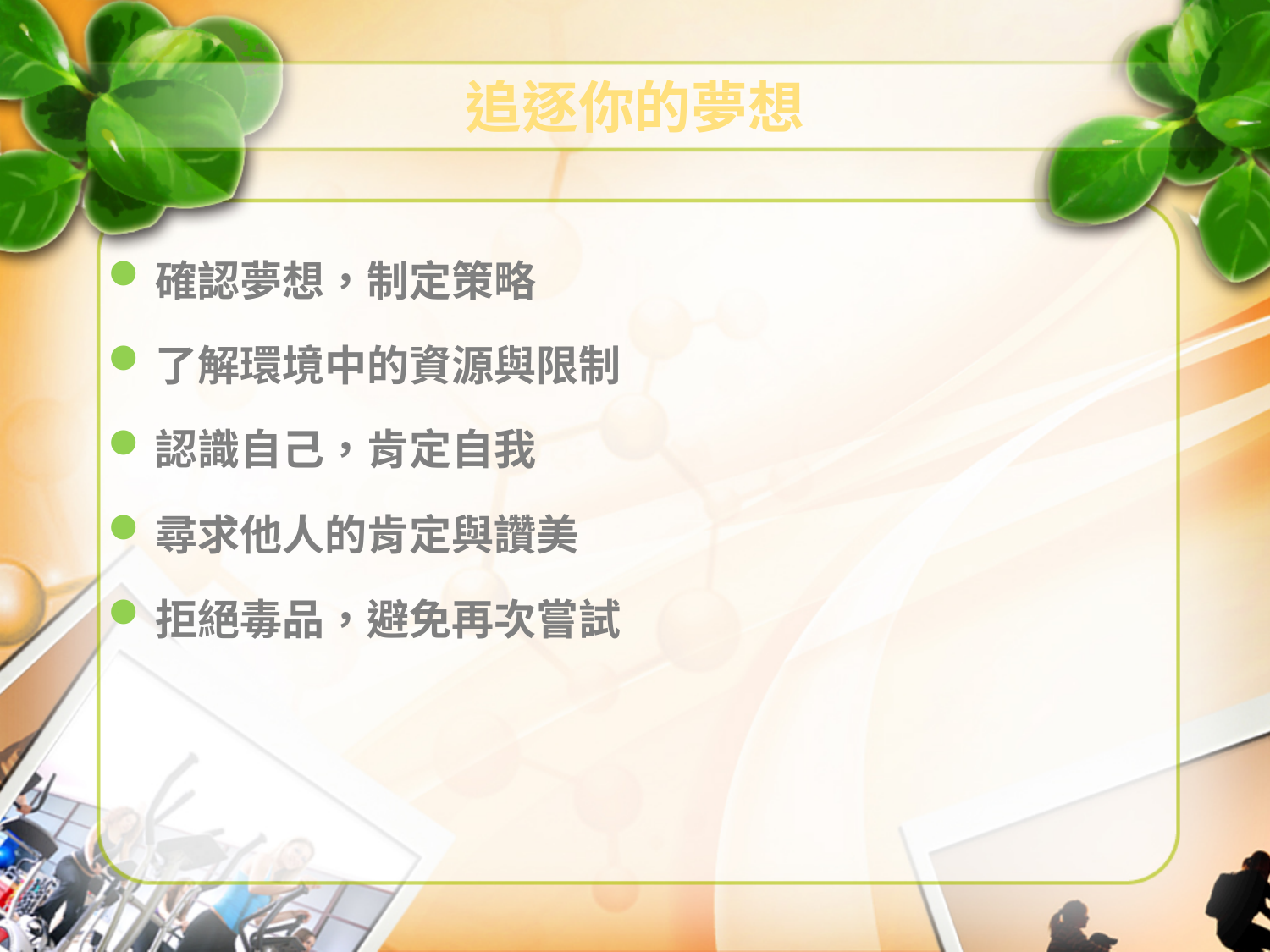

# 追逐你的夢想
確認夢想，制定策略
了解環境中的資源與限制
認識自己，肯定自我
尋求他人的肯定與讚美
拒絕毒品，避免再次嘗試